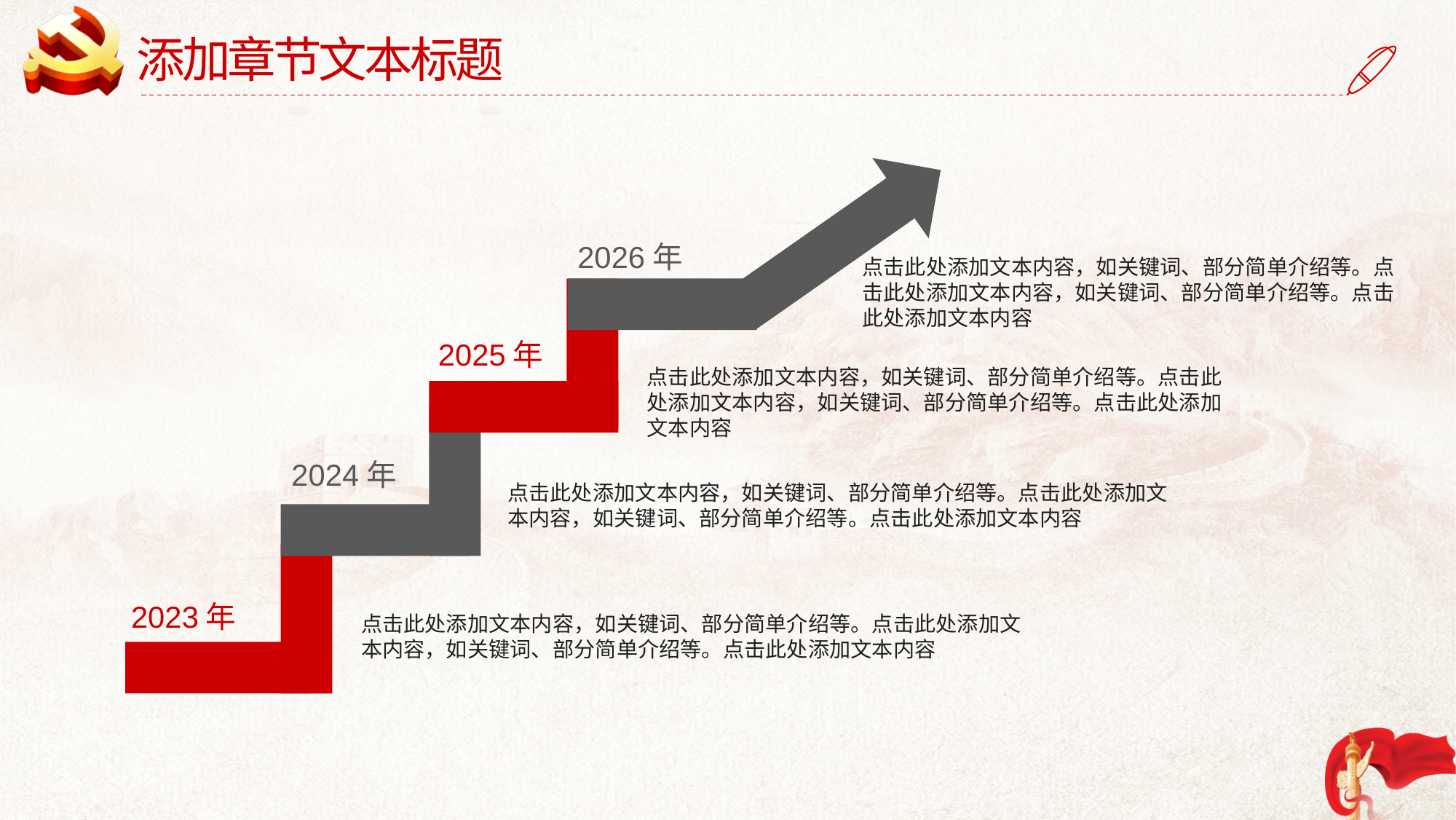

添加章节文本标题

2026年
点击此处添加文本内容，如关键词、部分简单介绍等。点击此处添加文本内容，如关键词、部分简单介绍等。点击此处添加文本内容

2025年
点击此处添加文本内容，如关键词、部分简单介绍等。点击此处添加文本内容，如关键词、部分简单介绍等。点击此处添加文本内容

2024年

点击此处添加文本内容，如关键词、部分简单介绍等。点击此处添加文本内容，如关键词、部分简单介绍等。点击此处添加文本内容

2023年

点击此处添加文本内容，如关键词、部分简单介绍等。点击此处添加文本内容，如关键词、部分简单介绍等。点击此处添加文本内容